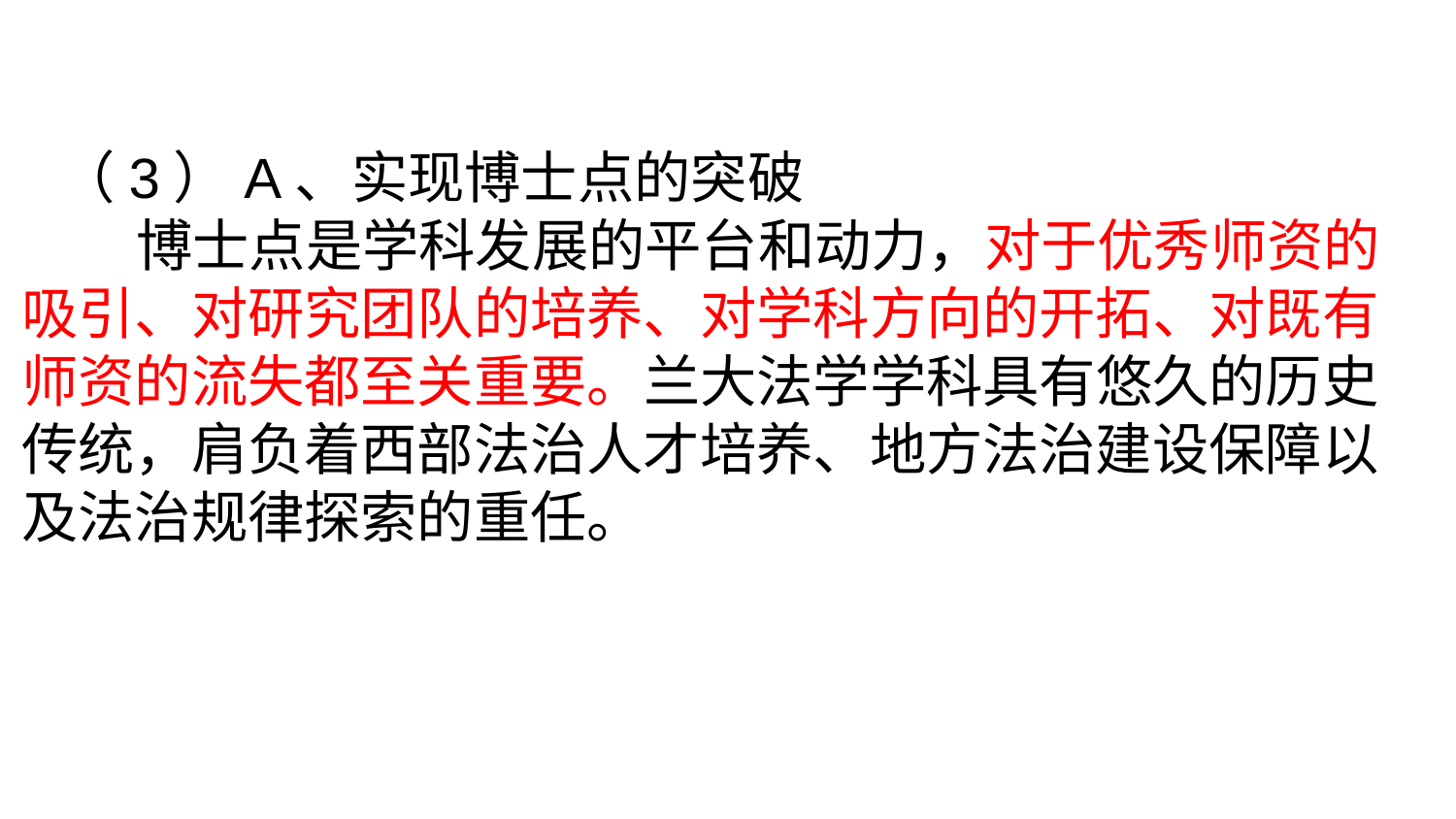

（3）A、实现博士点的突破
        博士点是学科发展的平台和动力，对于优秀师资的
吸引、对研究团队的培养、对学科方向的开拓、对既有
师资的流失都至关重要。兰大法学学科具有悠久的历史
传统，肩负着西部法治人才培养、地方法治建设保障以
及法治规律探索的重任。